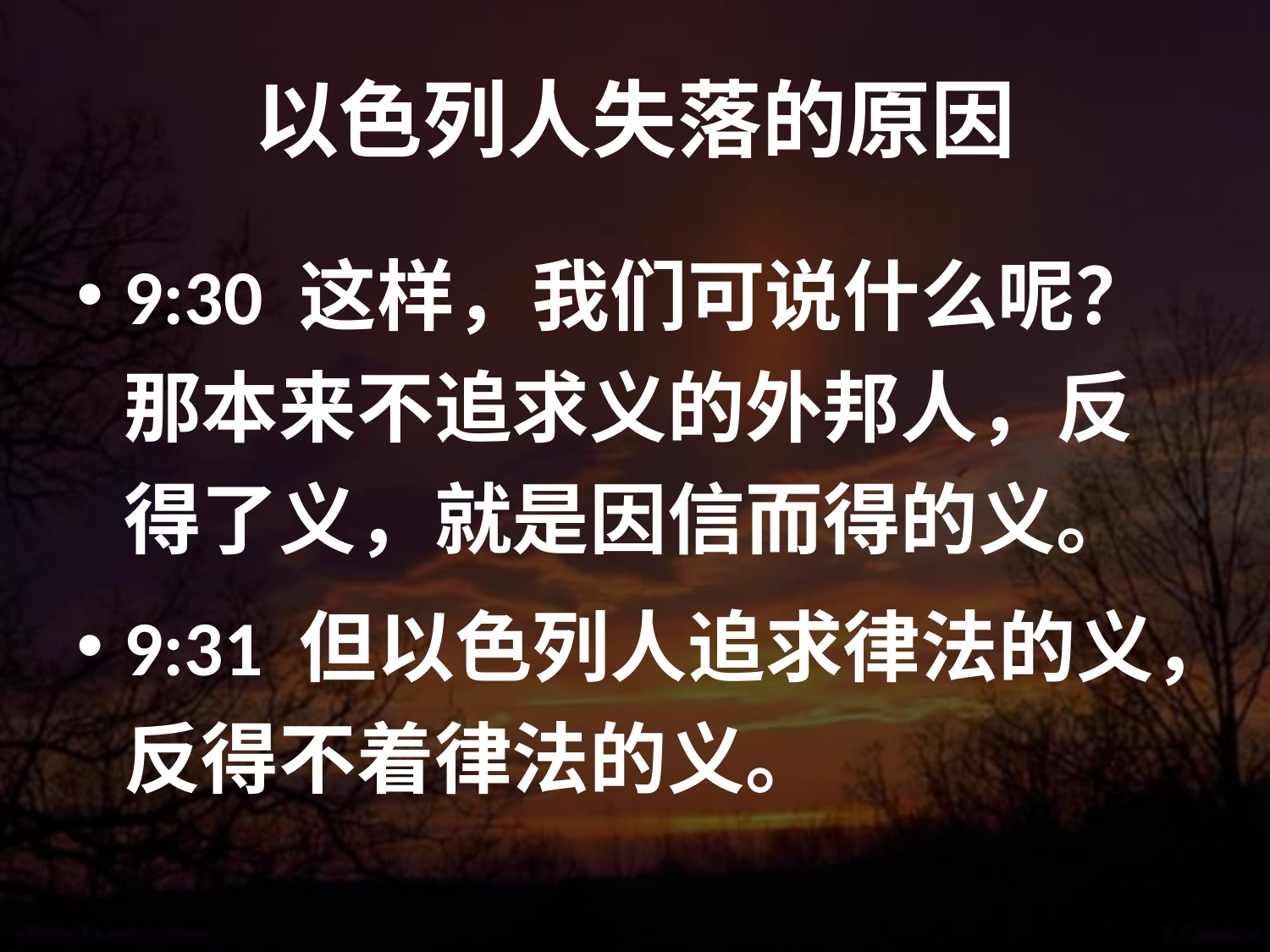

# 以色列人失落的原因
9:30 这样，我们可说什么呢？那本来不追求义的外邦人，反得了义，就是因信而得的义。
9:31 但以色列人追求律法的义，反得不着律法的义。